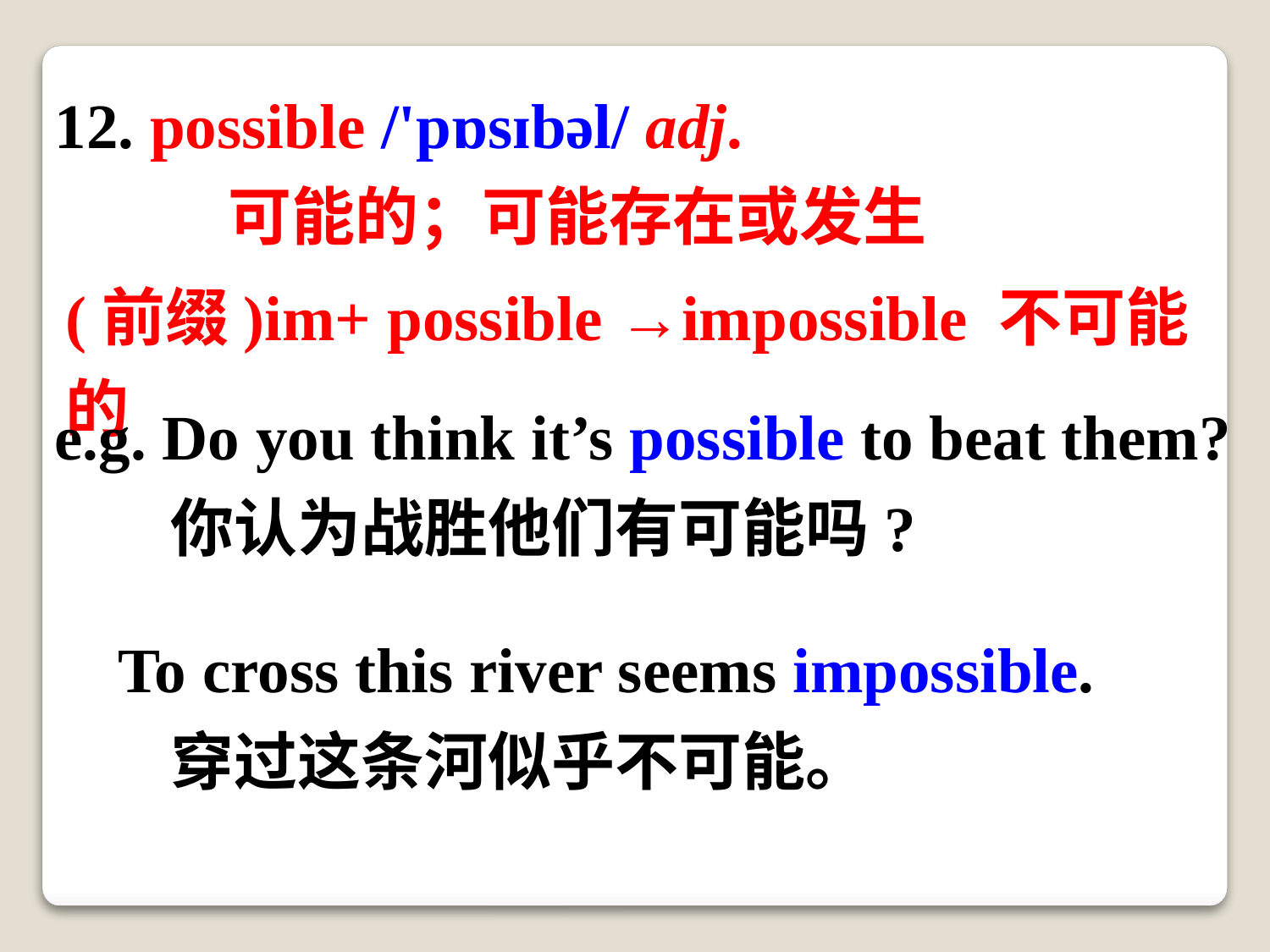

12. possible /'pɒsɪbəl/ adj.
           可能的；可能存在或发生
(前缀)im+ possible →impossible 不可能的
e.g. Do you think it’s possible to beat them?
       你认为战胜他们有可能吗?
    To cross this river seems impossible.
       穿过这条河似乎不可能。